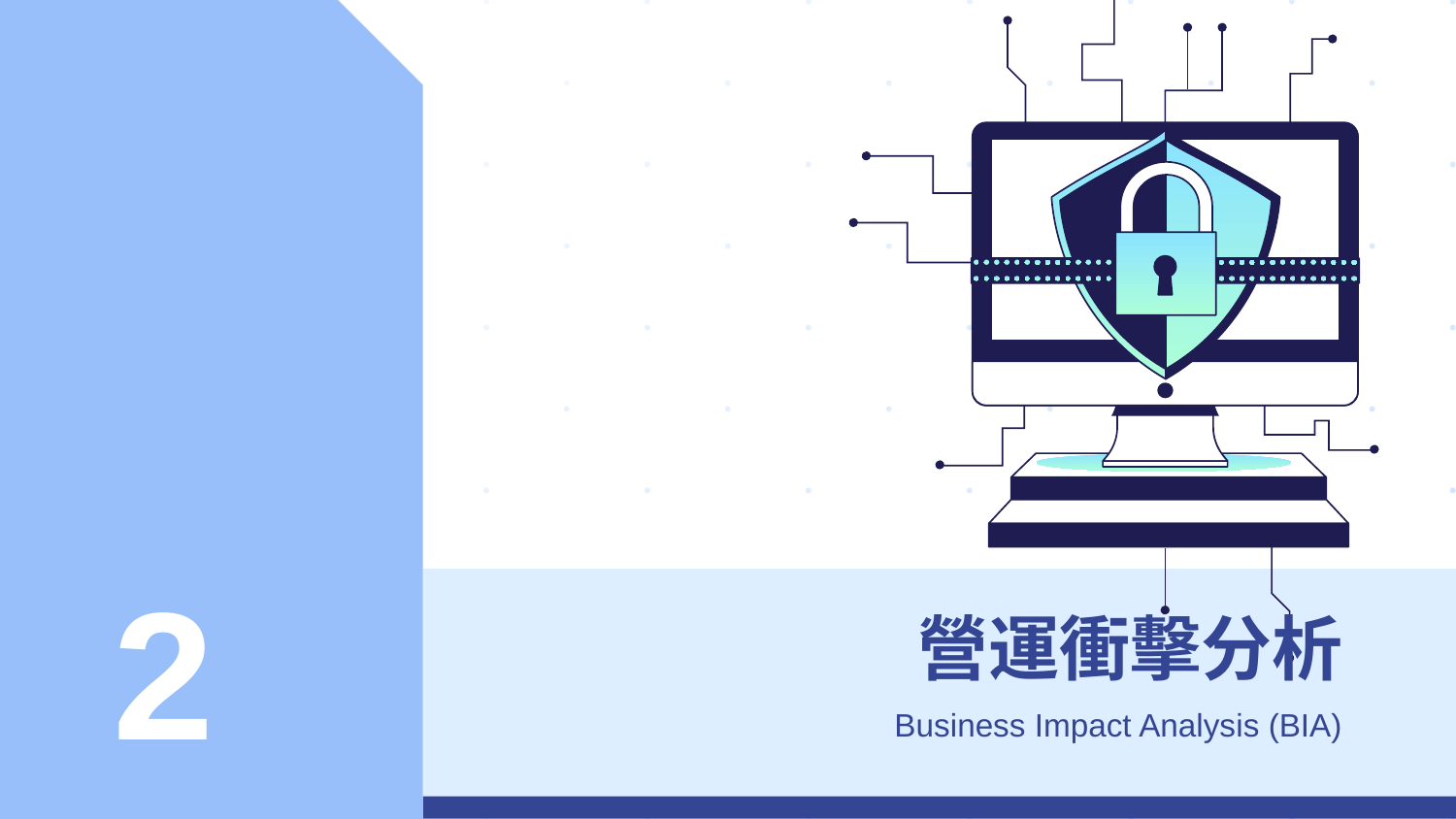

# 2
營運衝擊分析
Business Impact Analysis (BIA)